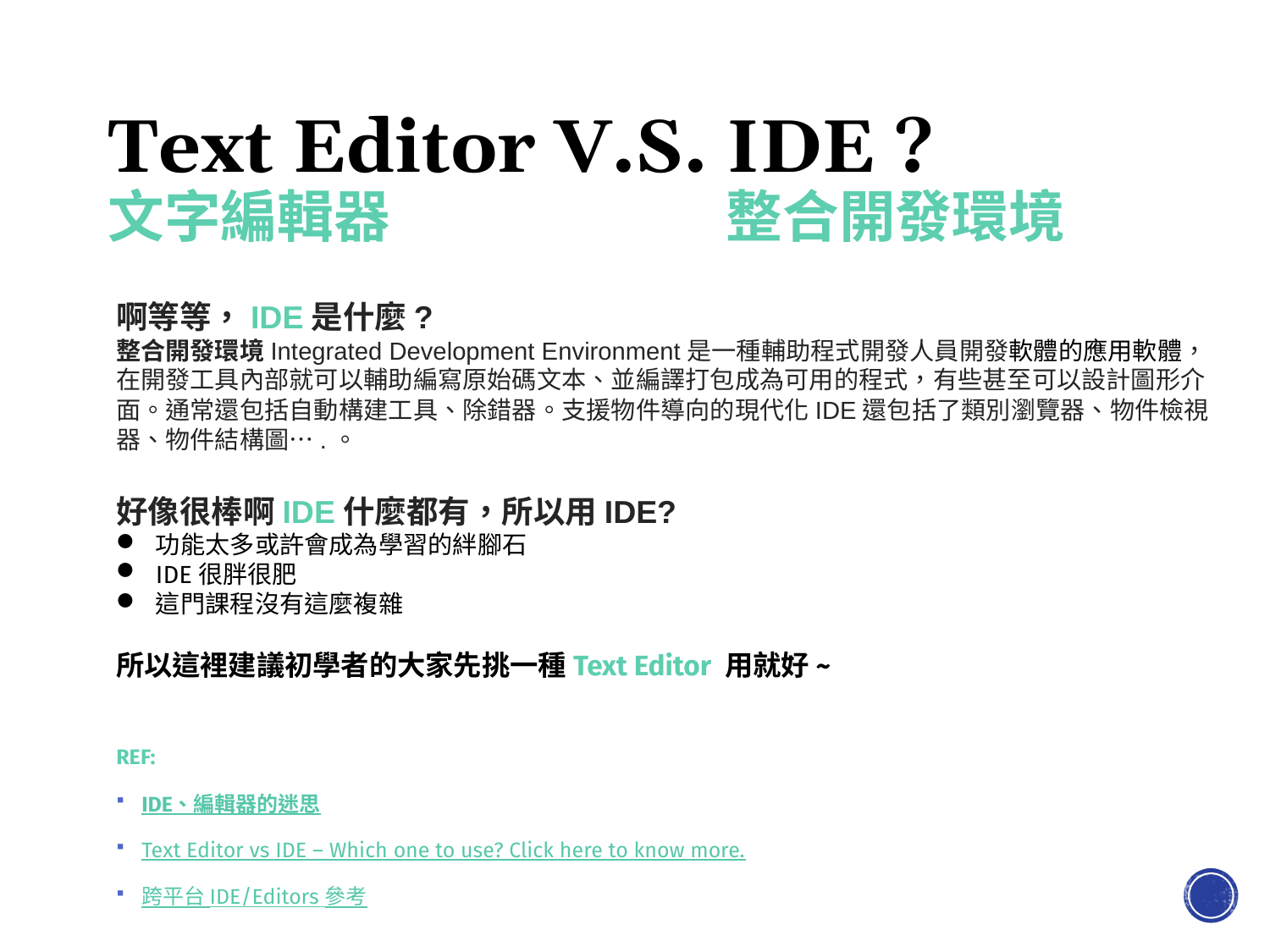

# Text Editor V.S. IDE ? 文字編輯器                          整合開發環境

啊等等，IDE是什麼?
整合開發環境Integrated Development Environment是一種輔助程式開發人員開發軟體的應用軟體，在開發工具內部就可以輔助編寫原始碼文本、並編譯打包成為可用的程式，有些甚至可以設計圖形介面。通常還包括自動構建工具、除錯器。支援物件導向的現代化IDE還包括了類別瀏覽器、物件檢視器、物件結構圖….。

好像很棒啊IDE什麼都有，所以用IDE?
功能太多或許會成為學習的絆腳石
IDE很胖很肥
這門課程沒有這麼複雜

所以這裡建議初學者的大家先挑一種Text Editor 用就好~
REF:
IDE、編輯器的迷思
Text Editor vs IDE – Which one to use? Click here to know more.
跨平台 IDE/Editors 參考